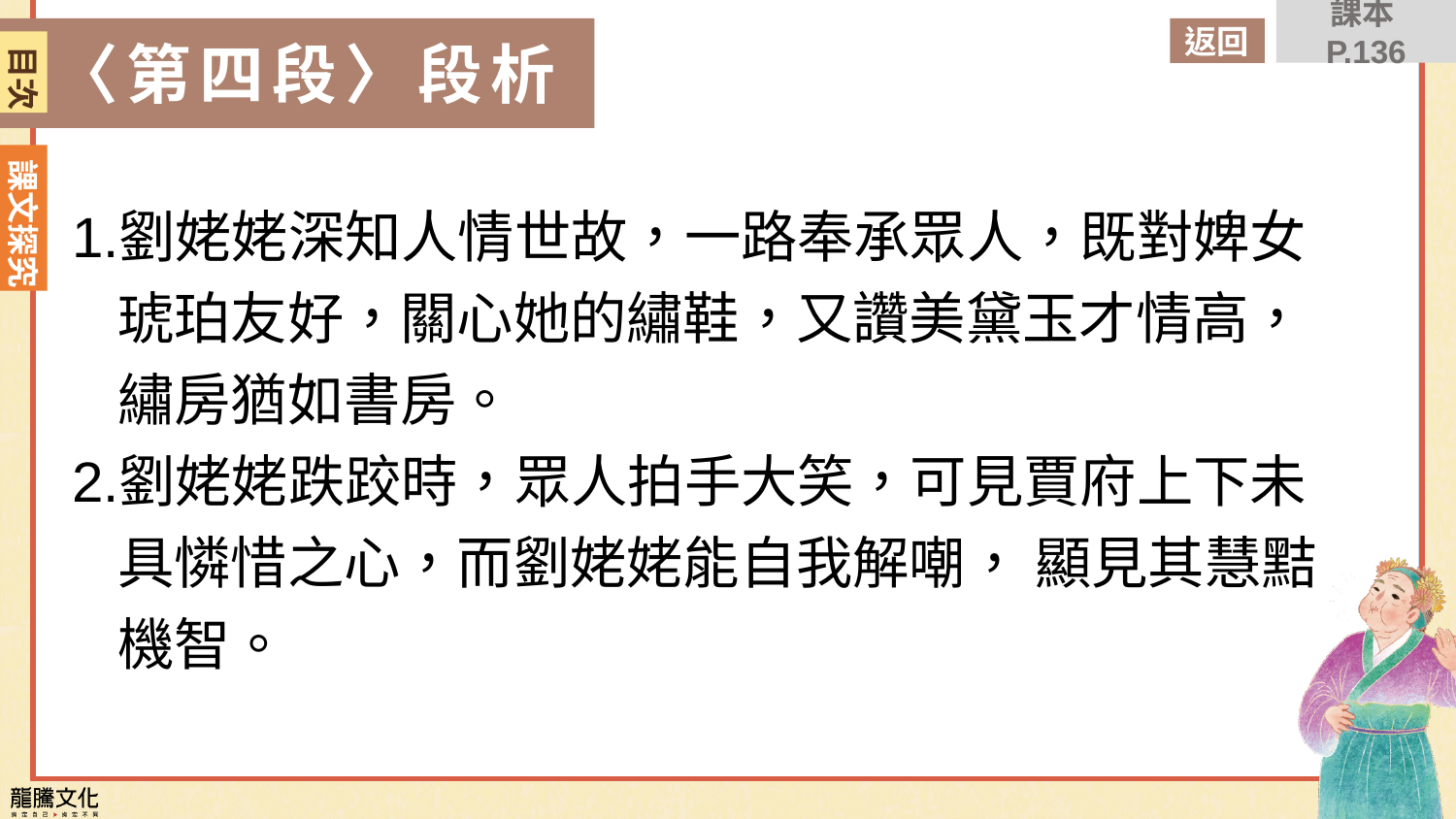

課本P.136

返回
〈第四段〉段析
目次
劉姥姥深知人情世故，一路奉承眾人，既對婢女琥珀友好，關心她的繡鞋，又讚美黛玉才情高，繡房猶如書房。
劉姥姥跌跤時，眾人拍手大笑，可見賈府上下未具憐惜之心，而劉姥姥能自我解嘲， 顯見其慧黠機智。